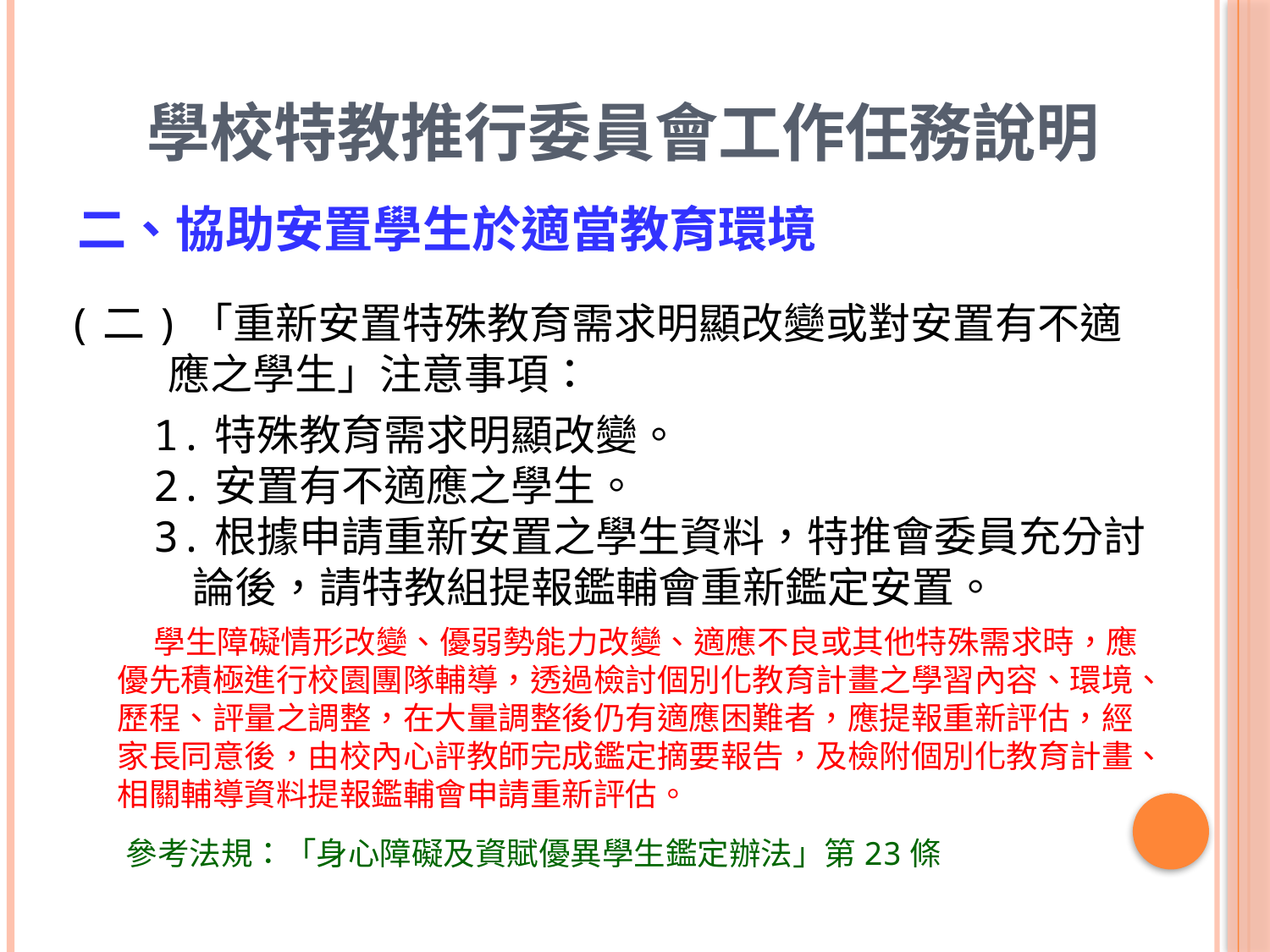

# 學校特教推行委員會工作任務說明
二、協助安置學生於適當教育環境

(二)「重新安置特殊教育需求明顯改變或對安置有不適應之學生」注意事項：
1.特殊教育需求明顯改變。
2.安置有不適應之學生。
3.根據申請重新安置之學生資料，特推會委員充分討論後，請特教組提報鑑輔會重新鑑定安置。
學生障礙情形改變、優弱勢能力改變、適應不良或其他特殊需求時，應優先積極進行校園團隊輔導，透過檢討個別化教育計畫之學習內容、環境、歷程、評量之調整，在大量調整後仍有適應困難者，應提報重新評估，經家長同意後，由校內心評教師完成鑑定摘要報告，及檢附個別化教育計畫、相關輔導資料提報鑑輔會申請重新評估。
  參考法規：「身心障礙及資賦優異學生鑑定辦法」第23條